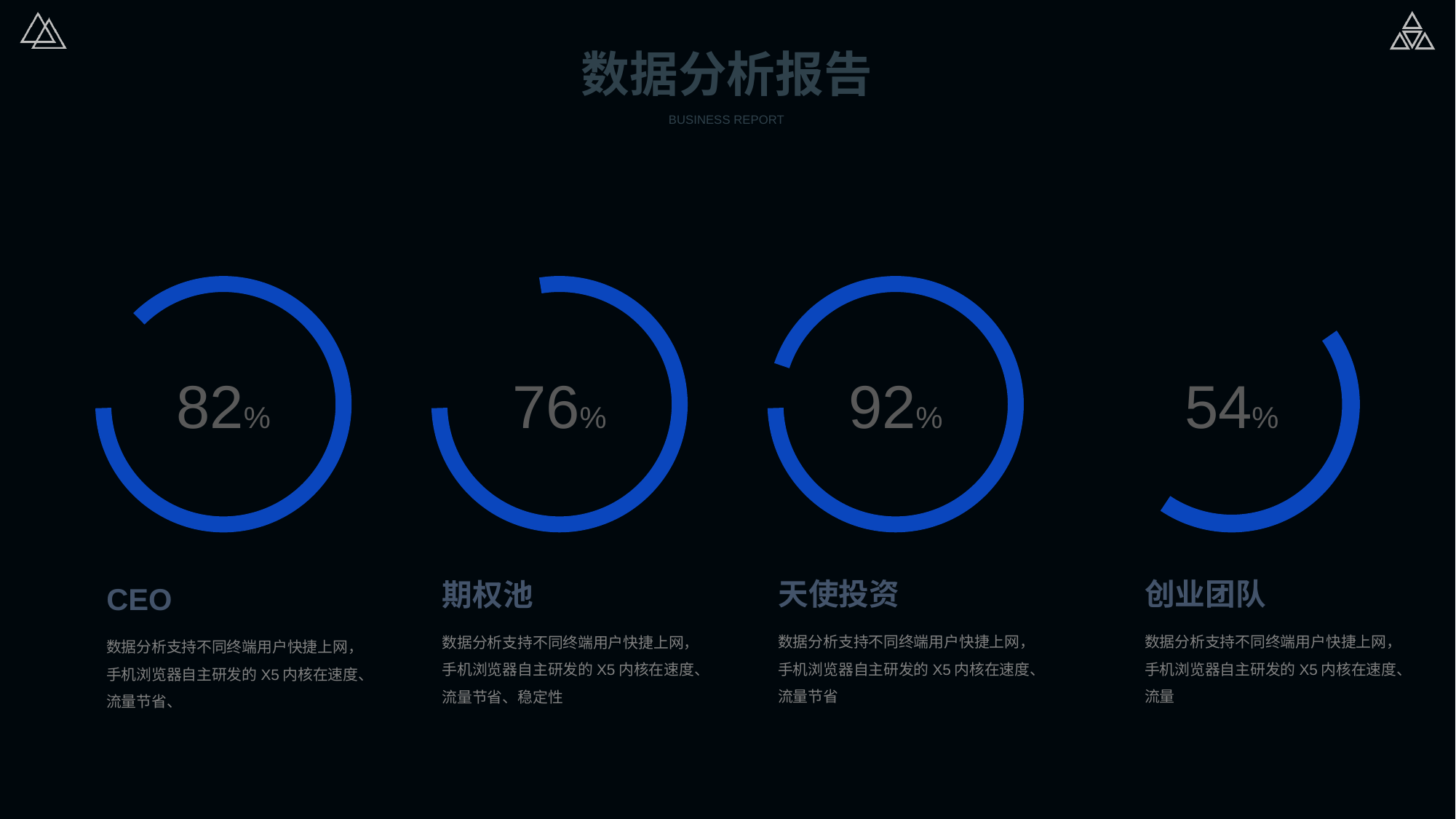

数据分析报告
BUSINESS REPORT

82%
76%
92%
54%
天使投资
创业团队
期权池
CEO
数据分析支持不同终端用户快捷上网，手机浏览器自主研发的X5内核在速度、流量节省
数据分析支持不同终端用户快捷上网，手机浏览器自主研发的X5内核在速度、流量
数据分析支持不同终端用户快捷上网，手机浏览器自主研发的X5内核在速度、流量节省、稳定性
数据分析支持不同终端用户快捷上网，手机浏览器自主研发的X5内核在速度、流量节省、